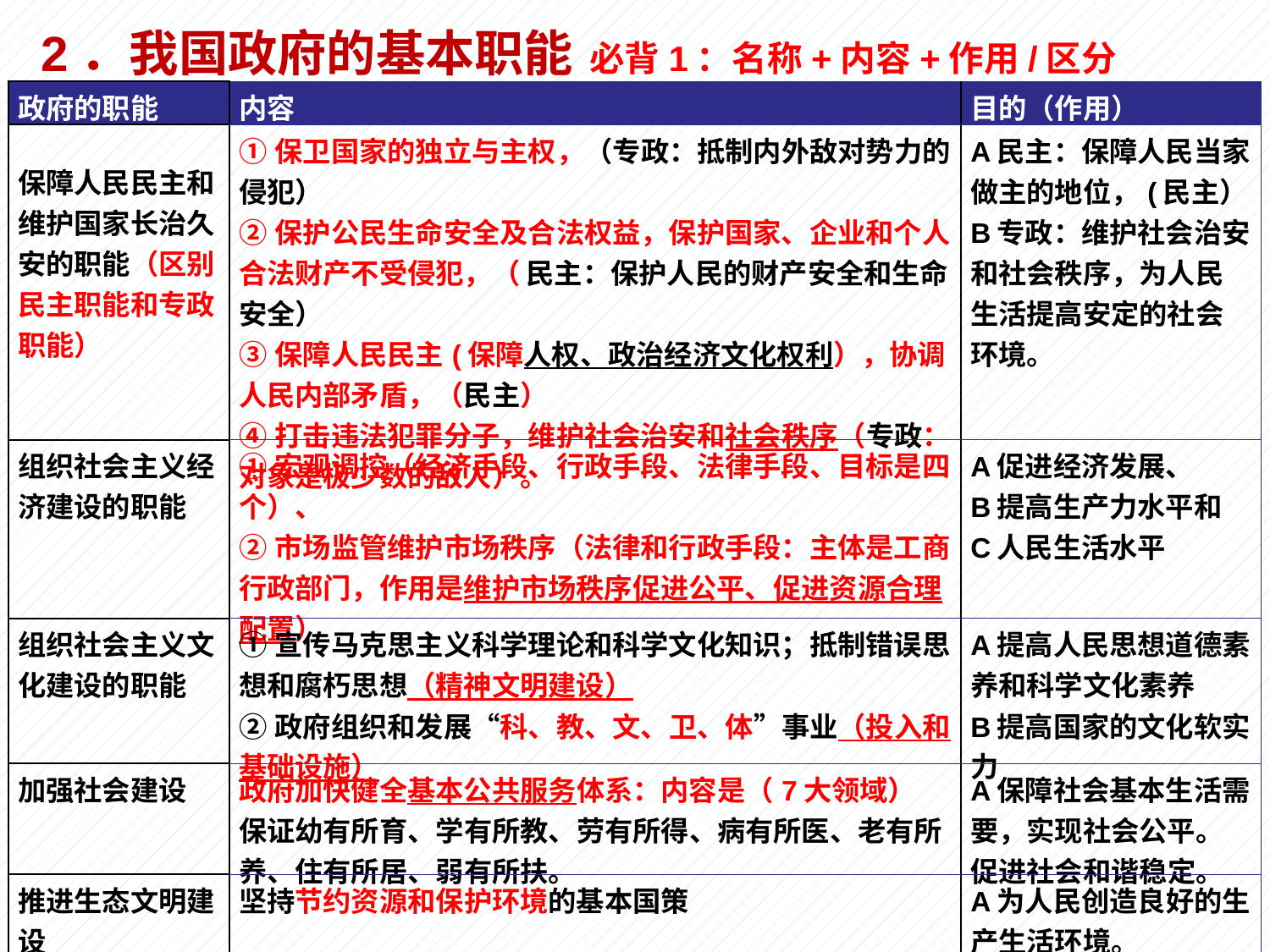

2．我国政府的基本职能  必背1：名称+内容+作用/区分
| 政府的职能 | 内容 | 目的（作用） |
| --- | --- | --- |
| 保障人民民主和维护国家长治久安的职能（区别民主职能和专政职能） | ①保卫国家的独立与主权，（专政：抵制内外敌对势力的侵犯） ②保护公民生命安全及合法权益，保护国家、企业和个人合法财产不受侵犯，（ 民主：保护人民的财产安全和生命安全） ③保障人民民主(保障人权、政治经济文化权利），协调人民内部矛盾，（民主） ④打击违法犯罪分子，维护社会治安和社会秩序（专政：对象是极少数的敌人）。 | A民主：保障人民当家做主的地位，(民主） B专政：维护社会治安和社会秩序，为人民生活提高安定的社会环境。 |
| 组织社会主义经济建设的职能 | ①宏观调控（经济手段、行政手段、法律手段、目标是四个）、 ②市场监管维护市场秩序（法律和行政手段：主体是工商行政部门，作用是维护市场秩序促进公平、促进资源合理配置） | A促进经济发展、 B提高生产力水平和 C人民生活水平 |
| 组织社会主义文化建设的职能 | ①宣传马克思主义科学理论和科学文化知识；抵制错误思想和腐朽思想（精神文明建设） ②政府组织和发展“科、教、文、卫、体”事业（投入和基础设施） | A提高人民思想道德素养和科学文化素养 B提高国家的文化软实力 |
| 加强社会建设 | 政府加快健全基本公共服务体系：内容是（7大领域） 保证幼有所育、学有所教、劳有所得、病有所医、老有所养、住有所居、弱有所扶。 | A保障社会基本生活需要，实现社会公平。促进社会和谐稳定。 |
| 推进生态文明建设 | 坚持节约资源和保护环境的基本国策 | A为人民创造良好的生产生活环境。 |